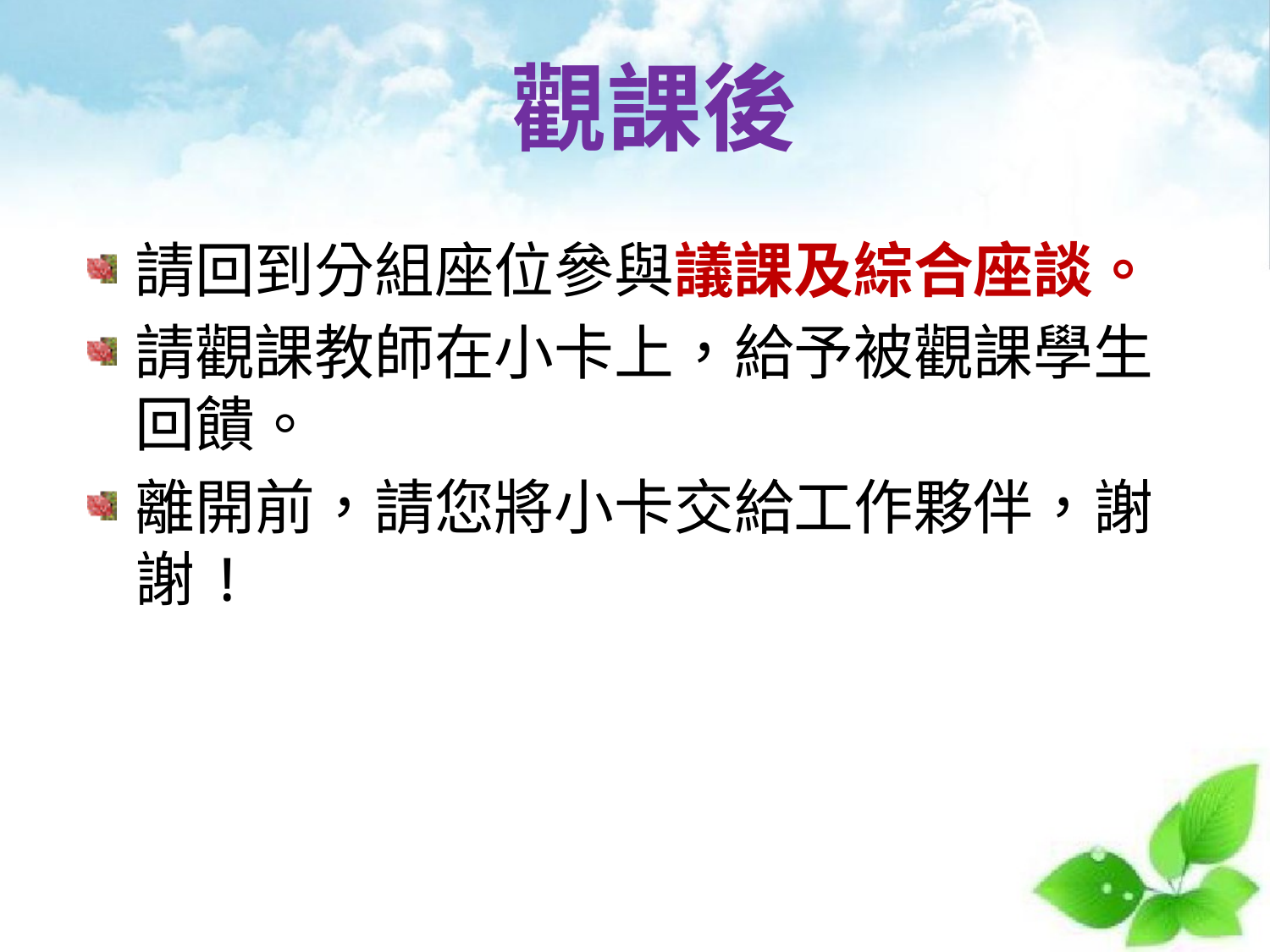

觀課後
請回到分組座位參與議課及綜合座談。
請觀課教師在小卡上，給予被觀課學生回饋。
離開前，請您將小卡交給工作夥伴，謝謝!